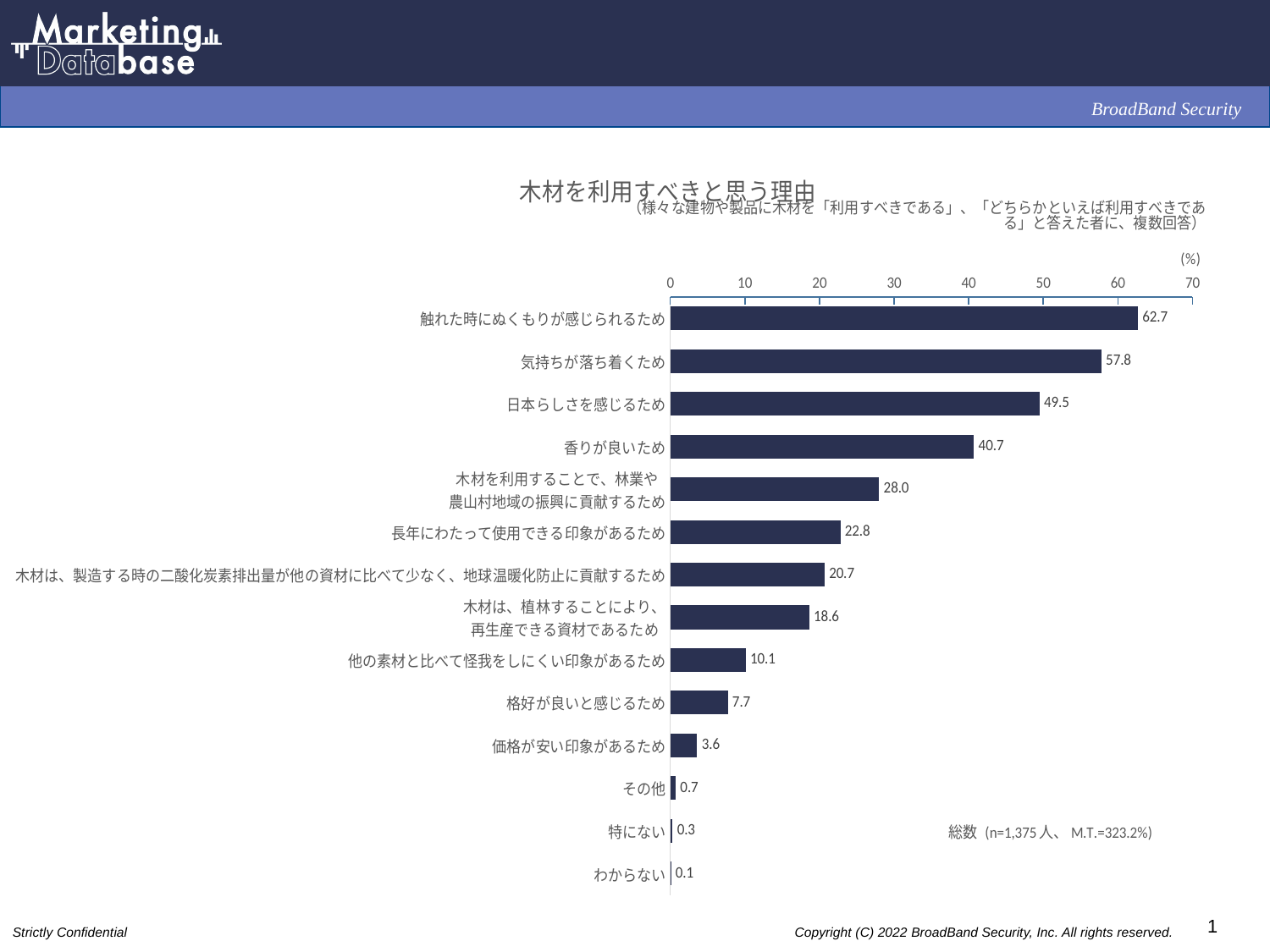

### Chart: 木材を利用すべきと思う理由

| Category |  |
|---|---|
| 触れた時にぬくもりが感じられるため | 62.7 |
| 気持ちが落ち着くため | 57.8 |
| 日本らしさを感じるため | 49.5 |
| 香りが良いため | 40.7 |
| 木材を利用することで、林業や
農山村地域の振興に貢献するため | 28.0 |
| 長年にわたって使用できる印象があるため | 22.8 |
| 木材は、製造する時の二酸化炭素排出量が他の資材に比べて少なく、地球温暖化防止に貢献するため | 20.7 |
| 木材は、植林することにより、
再生産できる資材であるため | 18.6 |
| 他の素材と比べて怪我をしにくい印象があるため | 10.1 |
| 格好が良いと感じるため | 7.7 |
| 価格が安い印象があるため | 3.6 |
| その他 | 0.7 |
| 特にない | 0.3 |
| わからない | 0.1 |